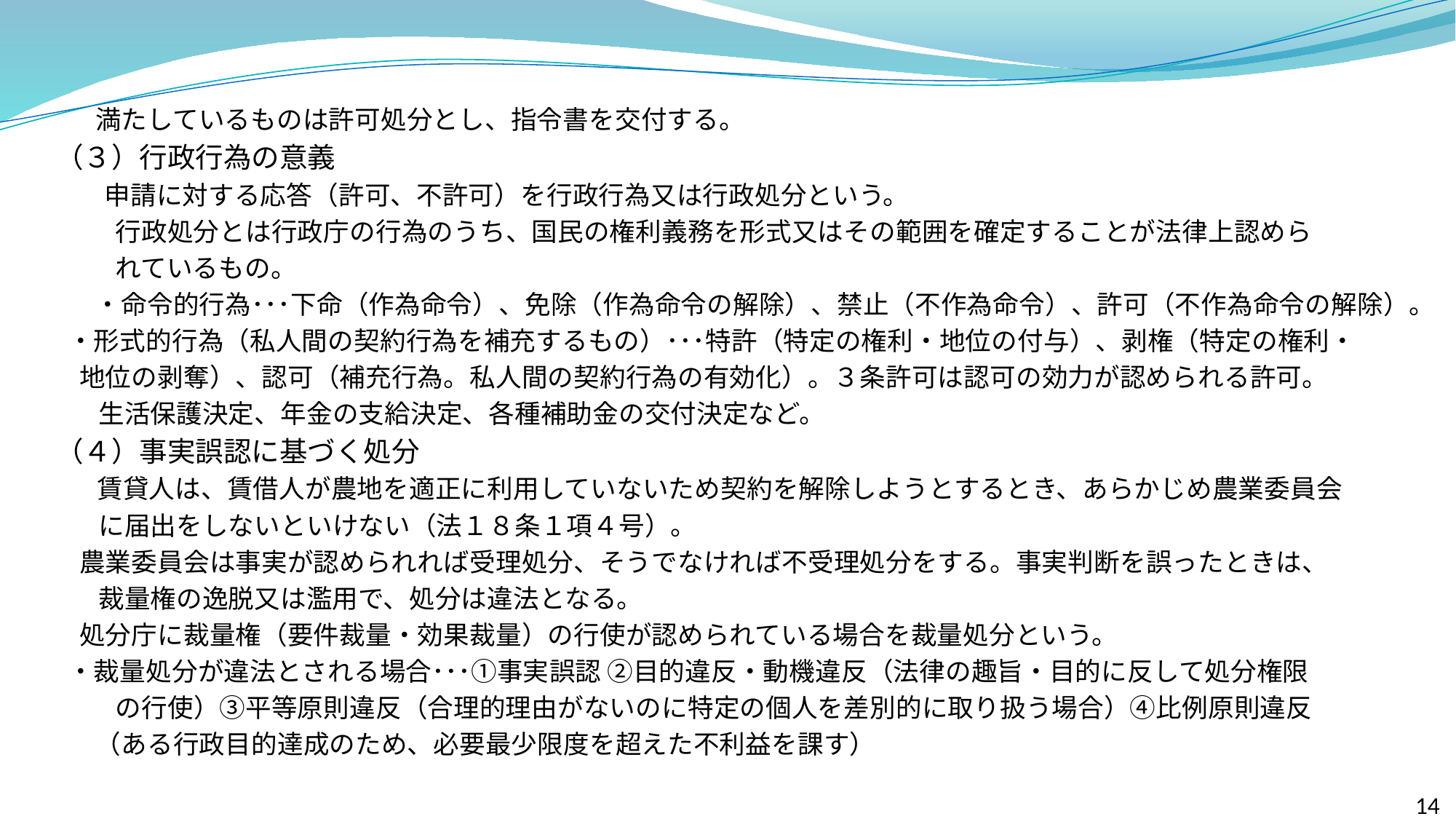

満たしているものは許可処分とし、指令書を交付する。
　　（３）行政行為の意義
　　　　 申請に対する応答（許可、不許可）を行政行為又は行政処分という。
　　　　行政処分とは行政庁の行為のうち、国民の権利義務を形式又はその範囲を確定することが法律上認めら
　　　　れているもの。
　　　 ・命令的行為･･･下命（作為命令）、免除（作為命令の解除）、禁止（不作為命令）、許可（不作為命令の解除）。
         ・形式的行為（私人間の契約行為を補充するもの）･･･特許（特定の権利・地位の付与）、剥権（特定の権利・
           地位の剥奪）、認可（補充行為。私人間の契約行為の有効化）。３条許可は認可の効力が認められる許可。
　　      生活保護決定、年金の支給決定、各種補助金の交付決定など。
　　（４）事実誤認に基づく処分
　  　　  賃貸人は、賃借人が農地を適正に利用していないため契約を解除しようとするとき、あらかじめ農業委員会
　　      に届出をしないといけない（法１８条１項４号）。
           農業委員会は事実が認められれば受理処分、そうでなければ不受理処分をする。事実判断を誤ったときは、
　　      裁量権の逸脱又は濫用で、処分は違法となる。
           処分庁に裁量権（要件裁量・効果裁量）の行使が認められている場合を裁量処分という。
         ・裁量処分が違法とされる場合･･･①事実誤認 ②目的違反・動機違反（法律の趣旨・目的に反して処分権限
　　　　の行使）③平等原則違反（合理的理由がないのに特定の個人を差別的に取り扱う場合）④比例原則違反
　　　 （ある行政目的達成のため、必要最少限度を超えた不利益を課す）

14